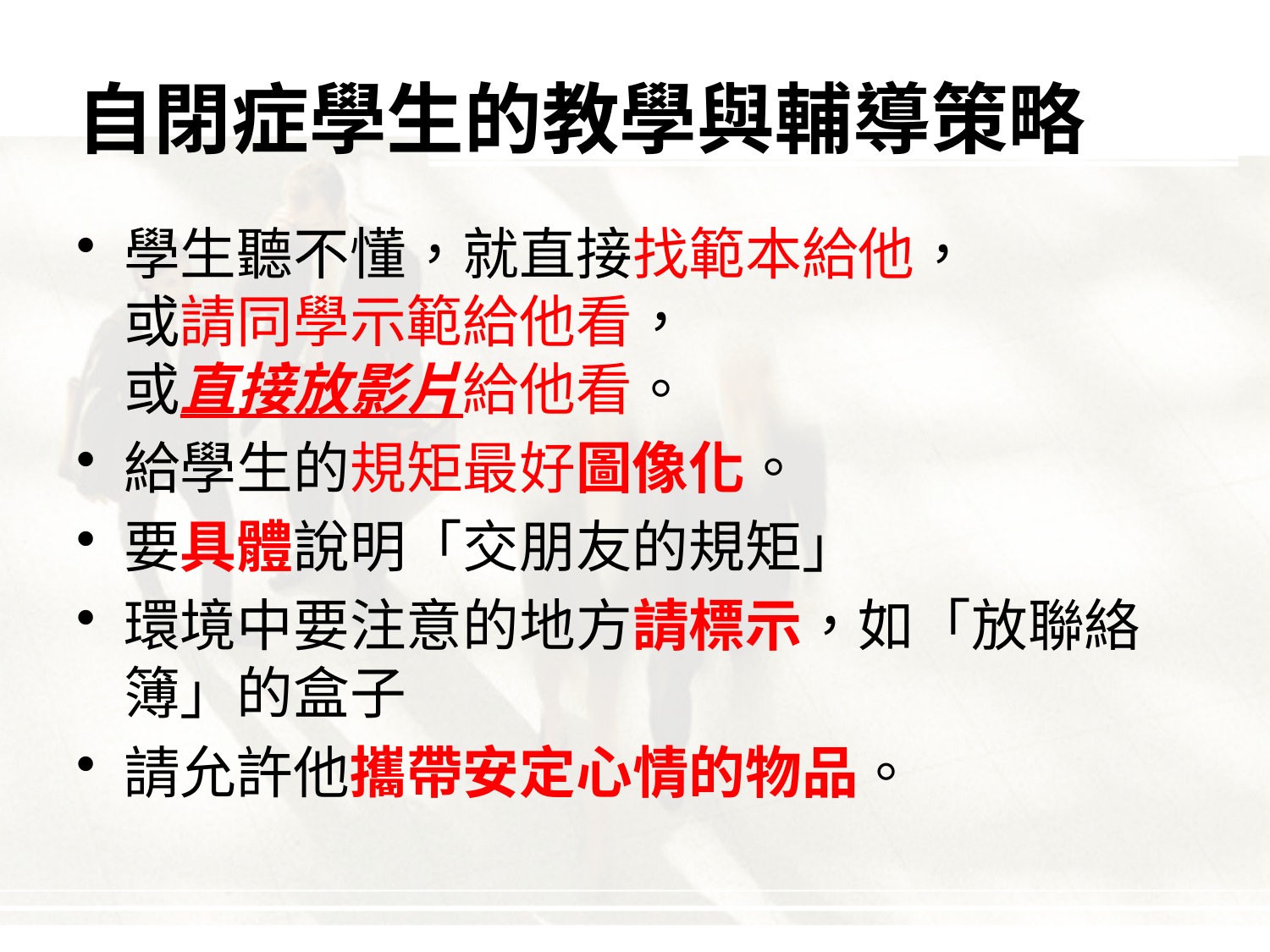

# 自閉症學生的教學與輔導策略
學生聽不懂，就直接找範本給他，
或請同學示範給他看，
或直接放影片給他看。
給學生的規矩最好圖像化。
要具體說明「交朋友的規矩」
環境中要注意的地方請標示，如「放聯絡簿」的盒子
請允許他攜帶安定心情的物品。